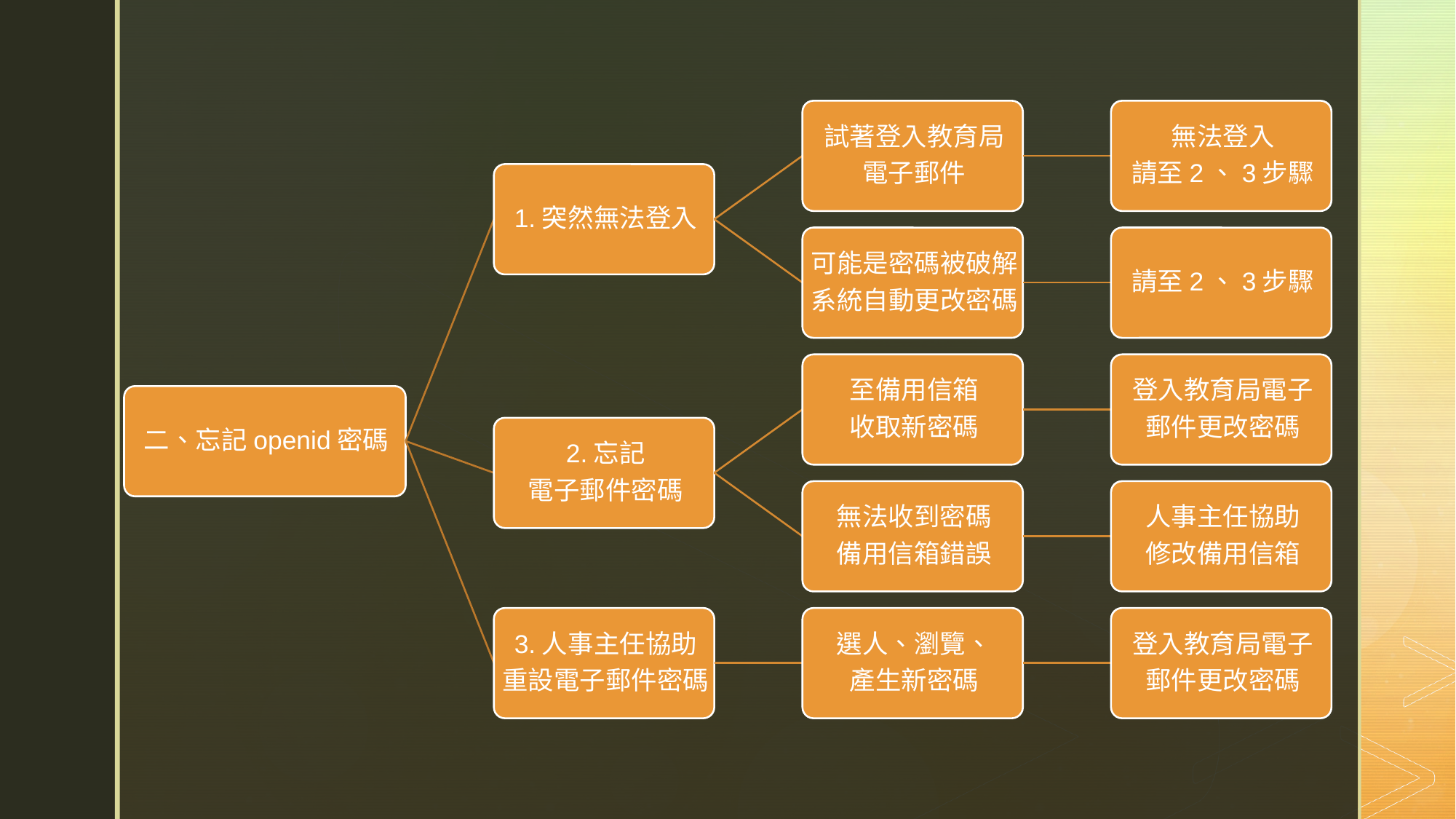

二、忘記openid密碼

1.突然無法登入

試著登入教育局
電子郵件

無法登入
請至2、3步驟

可能是密碼被破解
系統自動更改密碼

請至2、3步驟

2.忘記
電子郵件密碼

至備用信箱
收取新密碼

登入教育局電子
郵件更改密碼

無法收到密碼
備用信箱錯誤

人事主任協助
修改備用信箱

3.人事主任協助
重設電子郵件密碼

選人、瀏覽、
產生新密碼

登入教育局電子
郵件更改密碼